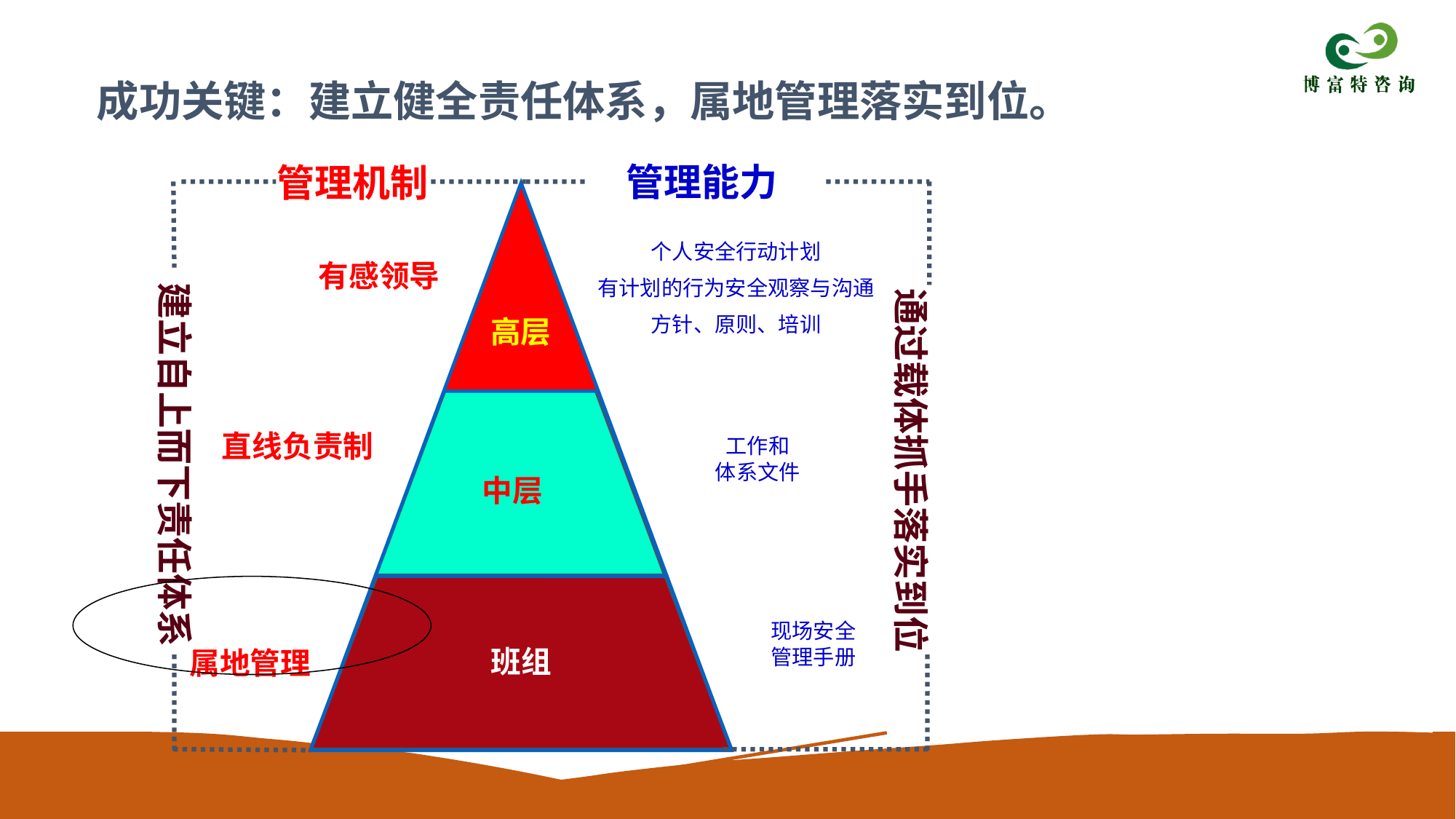

成功关键：建立健全责任体系，属地管理落实到位。
管理能力
管理机制

个人安全行动计划
有计划的行为安全观察与沟通
方针、原则、培训
有感领导
建立自上而下责任体系

通过载体抓手落实到位

高层

直线负责制
工作和
体系文件
中层

现场安全
管理手册
班组
属地管理